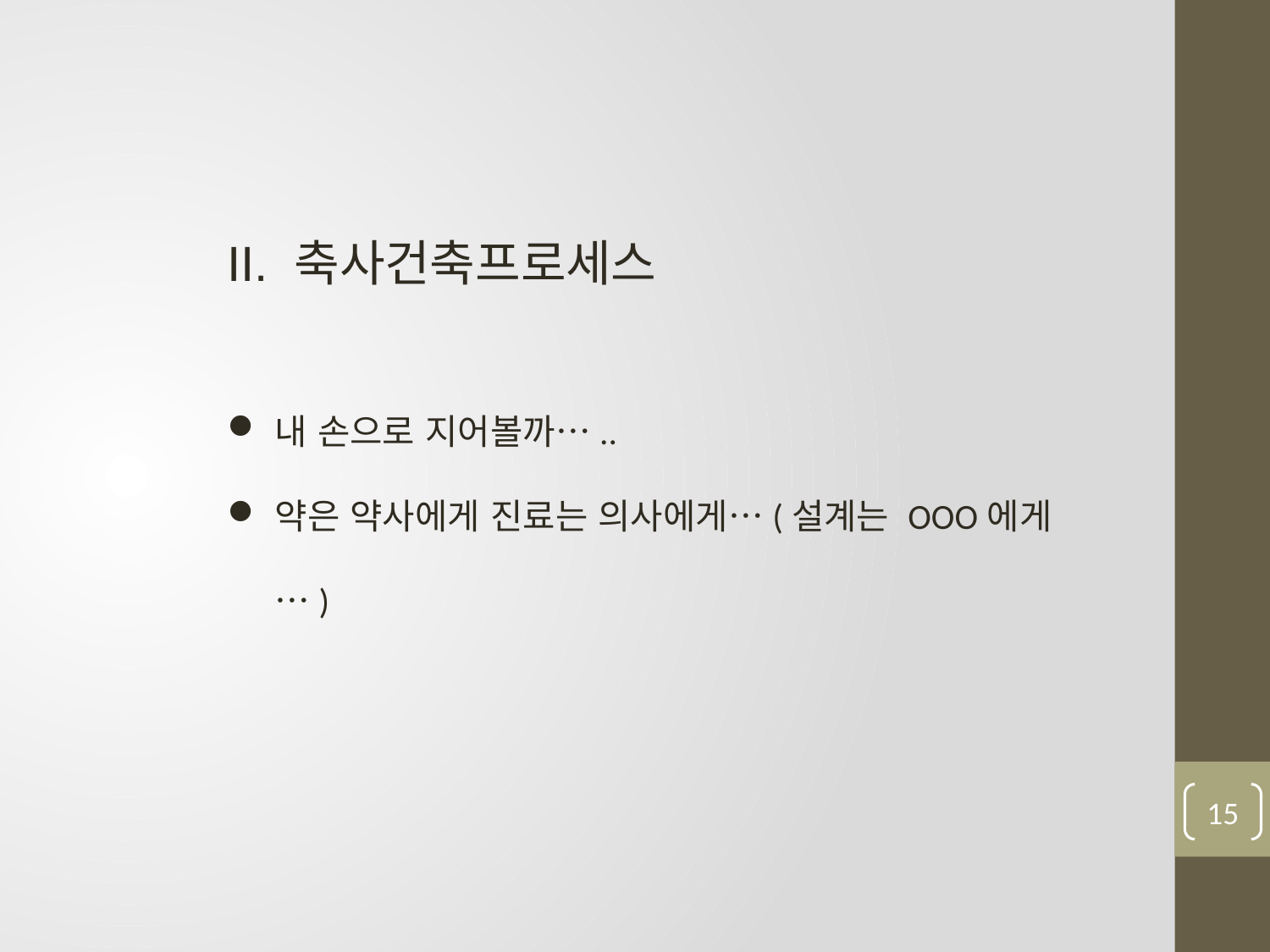

II. 축사건축프로세스

내 손으로 지어볼까…..
약은 약사에게 진료는 의사에게…(설계는 OOO에게…)
15